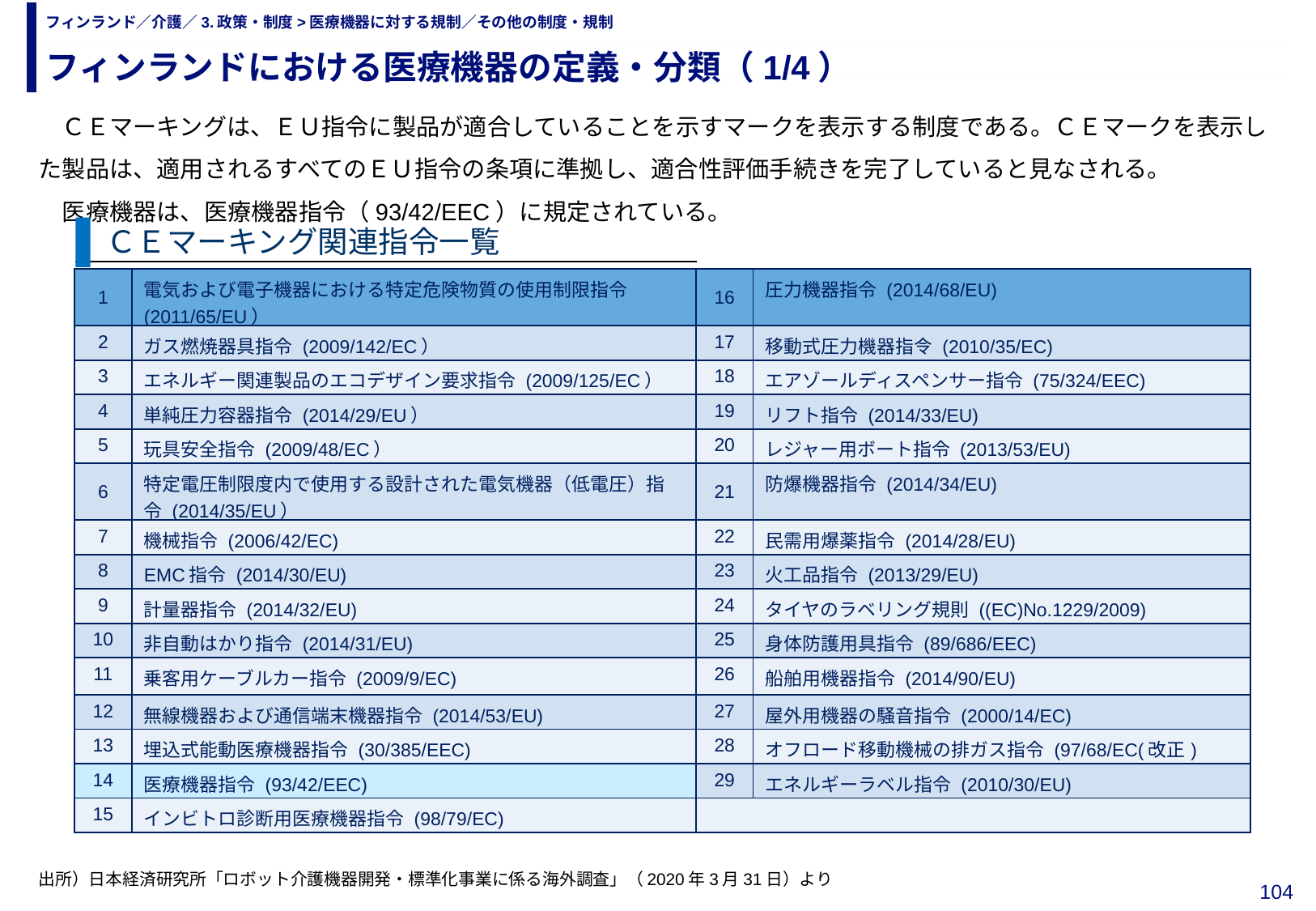

フィンランドにおける医療機器の定義・分類（1/4）
# フィンランド／介護／3.政策・制度>医療機器に対する規制／その他の制度・規制
　ＣＥマーキングは、ＥＵ指令に製品が適合していることを示すマークを表示する制度である。ＣＥマークを表示した製品は、適用されるすべてのＥＵ指令の条項に準拠し、適合性評価手続きを完了していると見なされる。
　医療機器は、医療機器指令（93/42/EEC）に規定されている。
ＣＥマーキング関連指令一覧

| 1 | 電気および電子機器における特定危険物質の使用制限指令 (2011/65/EU） | 16 | 圧力機器指令 (2014/68/EU) |
| --- | --- | --- | --- |
| 2 | ガス燃焼器具指令 (2009/142/EC） | 17 | 移動式圧力機器指令 (2010/35/EC) |
| 3 | エネルギー関連製品のエコデザイン要求指令 (2009/125/EC） | 18 | エアゾールディスペンサー指令 (75/324/EEC) |
| 4 | 単純圧力容器指令 (2014/29/EU） | 19 | リフト指令 (2014/33/EU) |
| 5 | 玩具安全指令 (2009/48/EC） | 20 | レジャー用ボート指令 (2013/53/EU) |
| 6 | 特定電圧制限度内で使用する設計された電気機器（低電圧）指令 (2014/35/EU） | 21 | 防爆機器指令 (2014/34/EU) |
| 7 | 機械指令 (2006/42/EC) | 22 | 民需用爆薬指令 (2014/28/EU) |
| 8 | EMC指令 (2014/30/EU) | 23 | 火工品指令 (2013/29/EU) |
| 9 | 計量器指令 (2014/32/EU) | 24 | タイヤのラベリング規則 ((EC)No.1229/2009) |
| 10 | 非自動はかり指令 (2014/31/EU) | 25 | 身体防護用具指令 (89/686/EEC) |
| 11 | 乗客用ケーブルカー指令 (2009/9/EC) | 26 | 船舶用機器指令 (2014/90/EU) |
| 12 | 無線機器および通信端末機器指令 (2014/53/EU) | 27 | 屋外用機器の騒音指令 (2000/14/EC) |
| 13 | 埋込式能動医療機器指令 (30/385/EEC) | 28 | オフロード移動機械の排ガス指令 (97/68/EC(改正) |
| 14 | 医療機器指令 (93/42/EEC) | 29 | エネルギーラベル指令 (2010/30/EU) |
| 15 | インビトロ診断用医療機器指令 (98/79/EC) |  |  |
出所）日本経済研究所「ロボット介護機器開発・標準化事業に係る海外調査」（2020年3月31日）より